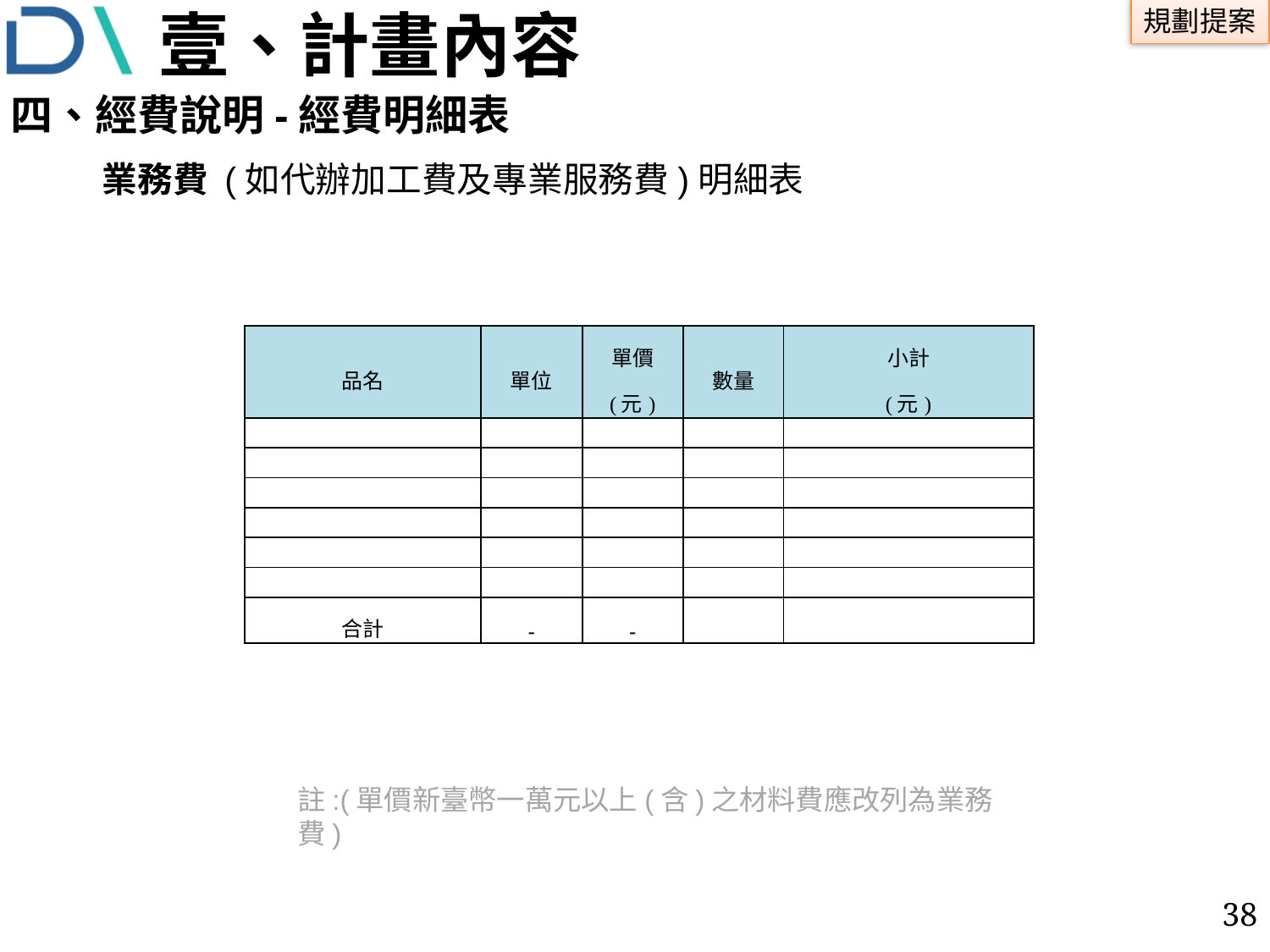

# 壹、計畫內容
四、經費說明-經費明細表
業務費 (如代辦加工費及專業服務費)明細表
| 品名 | 單位 | 單價 (元) | 數量 | 小計 (元) |
| --- | --- | --- | --- | --- |
|  |  |  |  |  |
|  |  |  |  |  |
|  |  |  |  |  |
|  |  |  |  |  |
|  |  |  |  |  |
|  |  |  |  |  |
| 合計 | - | - |  |  |
註:(單價新臺幣一萬元以上(含)之材料費應改列為業務費)
38